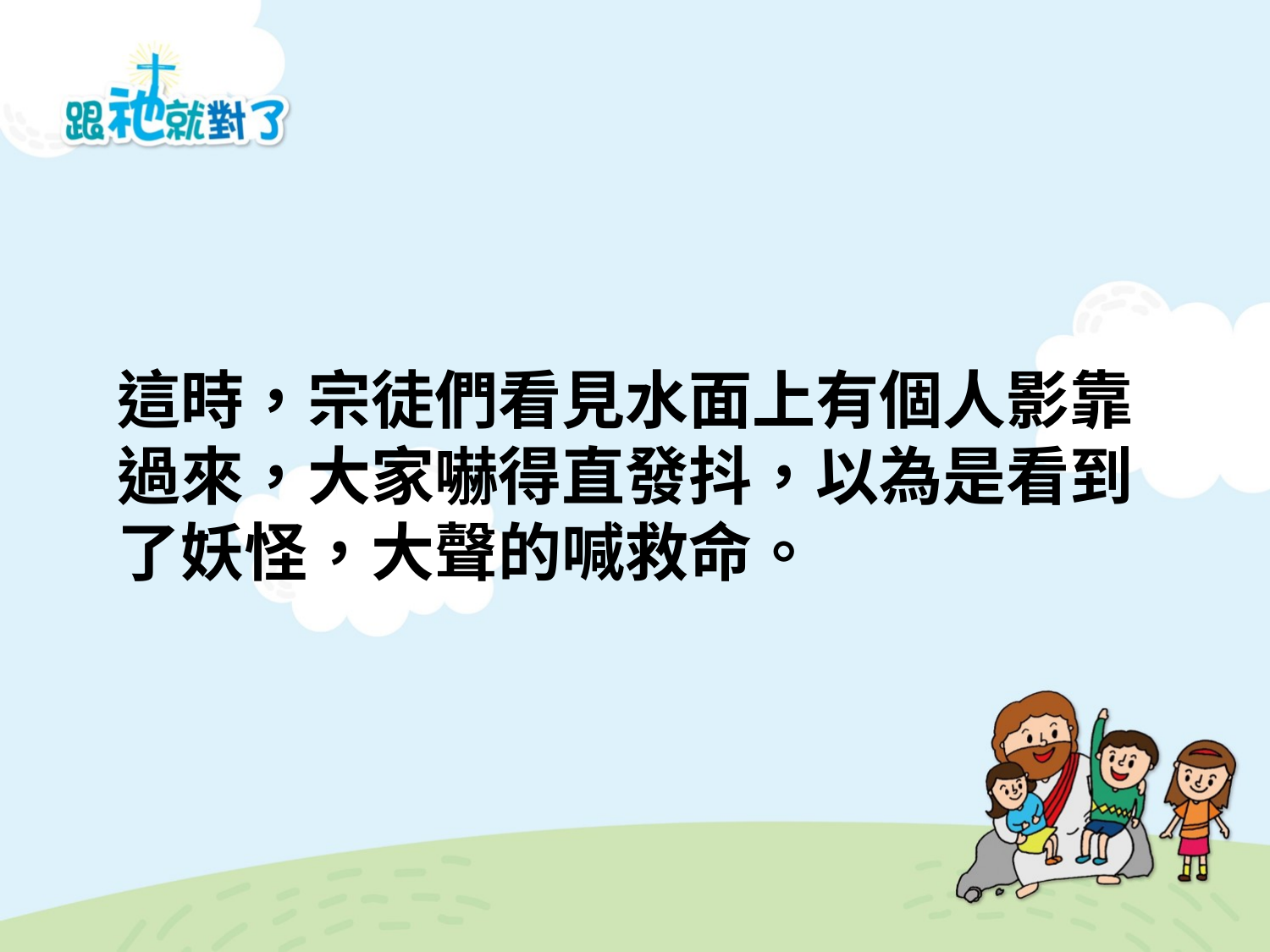

這時，宗徒們看見水面上有個人影靠過來，大家嚇得直發抖，以為是看到了妖怪，大聲的喊救命。